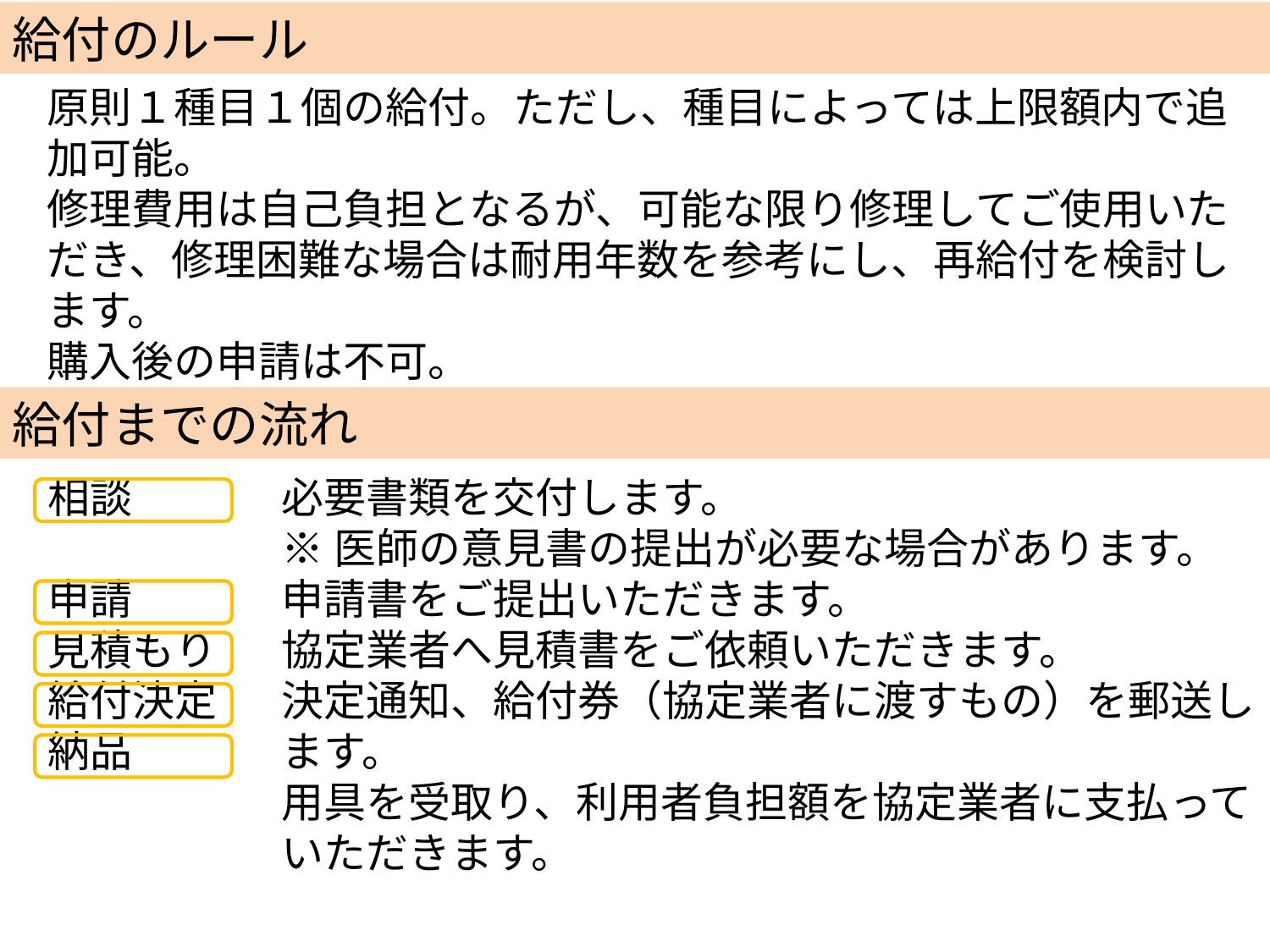

給付のルール
原則１種目１個の給付。ただし、種目によっては上限額内で追加可能。
修理費用は自己負担となるが、可能な限り修理してご使用いただき、修理困難な場合は耐用年数を参考にし、再給付を検討します。
購入後の申請は不可。
本人が容易に使える物であること。
給付までの流れ
相談

申請
見積もり
給付決定
納品
必要書類を交付します。
※医師の意見書の提出が必要な場合があります。
申請書をご提出いただきます。
協定業者へ見積書をご依頼いただきます。
決定通知、給付券（協定業者に渡すもの）を郵送します。
用具を受取り、利用者負担額を協定業者に支払っていただきます。